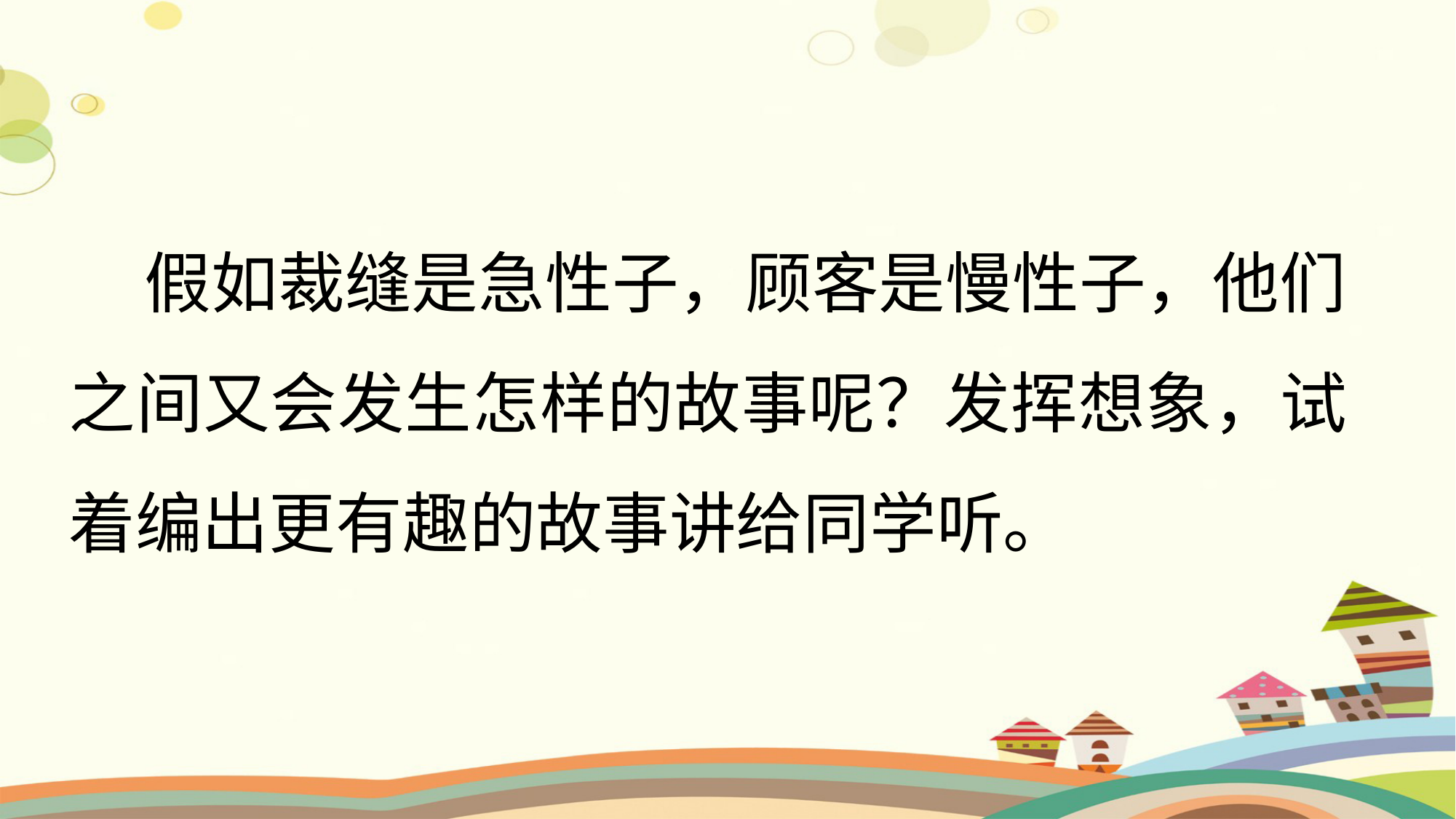

假如裁缝是急性子，顾客是慢性子，他们之间又会发生怎样的故事呢？发挥想象，试着编出更有趣的故事讲给同学听。